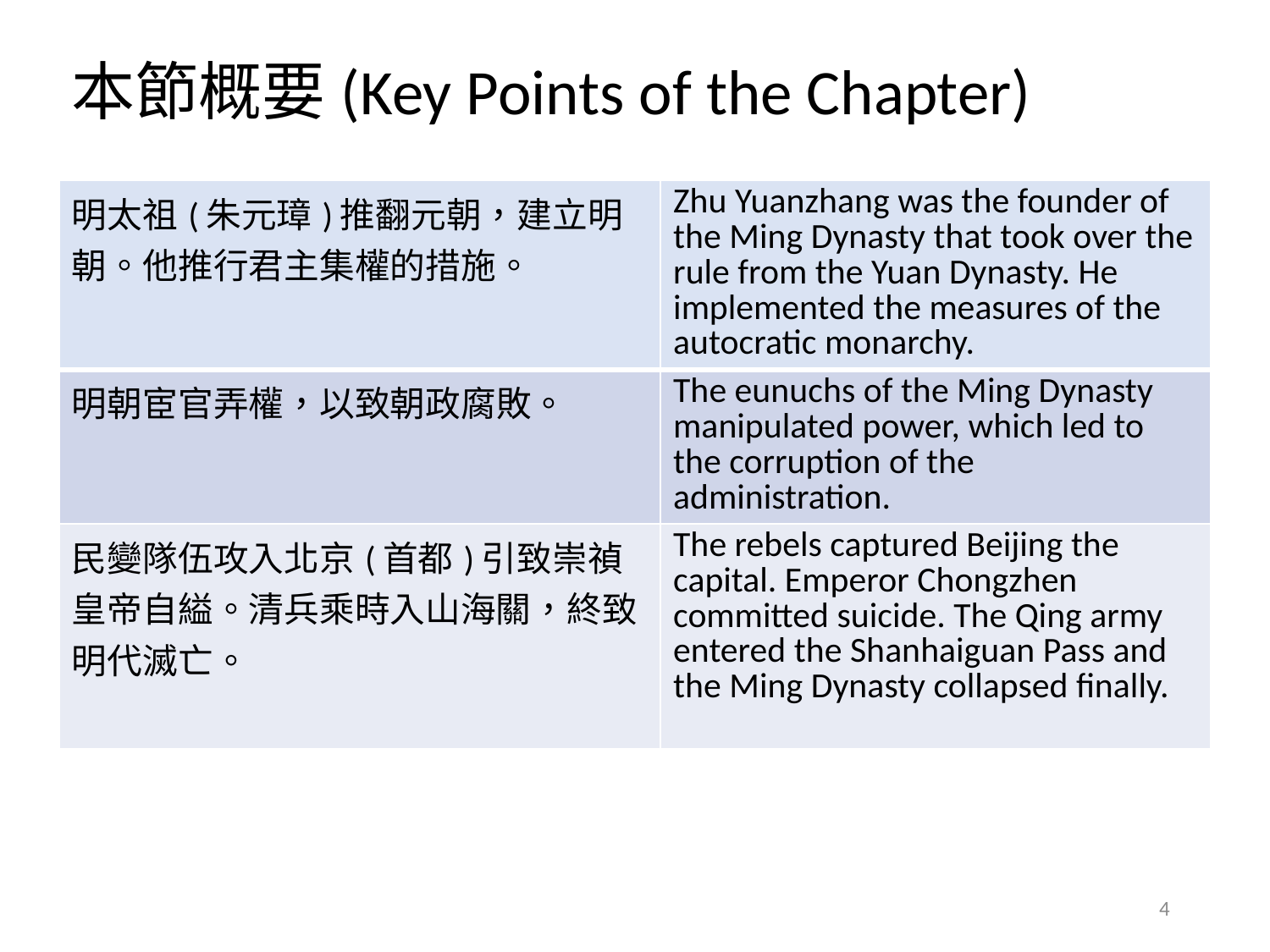

# 本節概要(Key Points of the Chapter)
| 明太祖(朱元璋)推翻元朝，建立明朝。他推行君主集權的措施。 | Zhu Yuanzhang was the founder of the Ming Dynasty that took over the rule from the Yuan Dynasty. He implemented the measures of the autocratic monarchy. |
| --- | --- |
| 明朝宦官弄權，以致朝政腐敗。 | The eunuchs of the Ming Dynasty manipulated power, which led to the corruption of the administration. |
| 民變隊伍攻入北京(首都)引致崇禎皇帝自縊。清兵乘時入山海關，終致明代滅亡。 | The rebels captured Beijing the capital. Emperor Chongzhen committed suicide. The Qing army entered the Shanhaiguan Pass and the Ming Dynasty collapsed finally. |
4